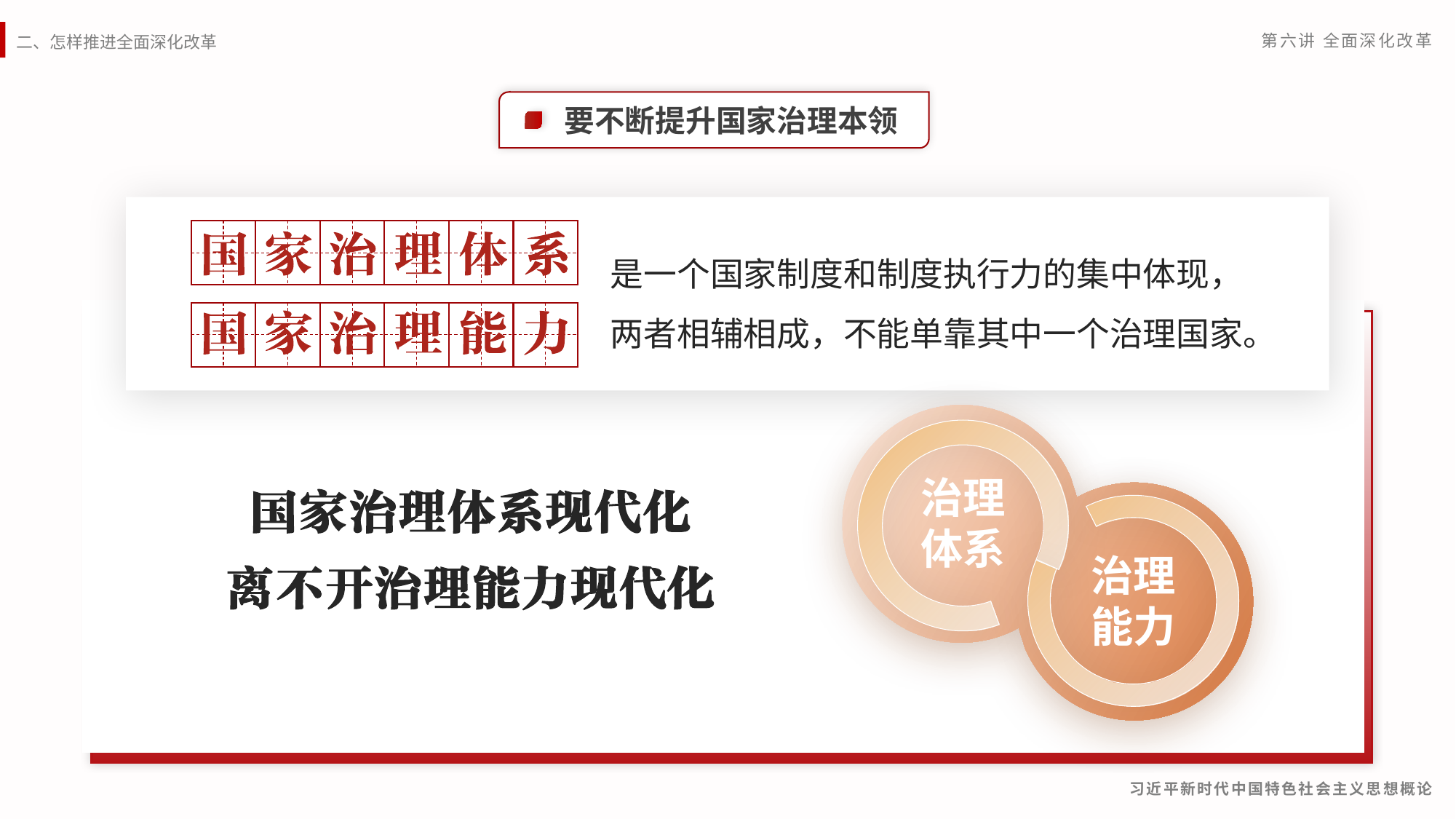

要不断提升国家治理本领

是一个国家制度和制度执行力的集中体现，
两者相辅相成，不能单靠其中一个治理国家。

治理
体系

治理
能力